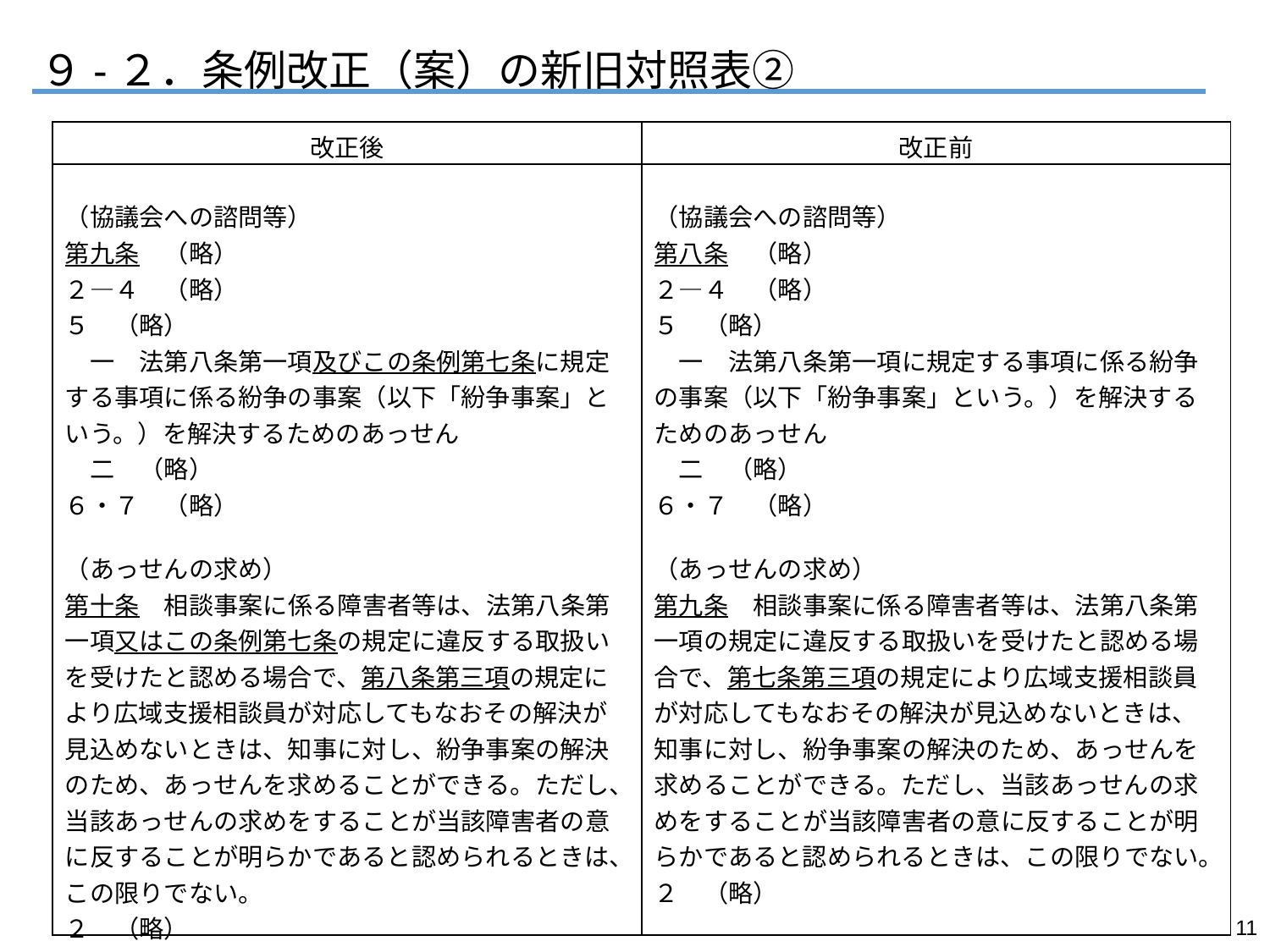

９-２．条例改正（案）の新旧対照表②
| 改正後 | 改正前 |
| --- | --- |
| （協議会への諮問等） 第九条　（略） ２―４　（略） ５　（略） 　一　法第八条第一項及びこの条例第七条に規定する事項に係る紛争の事案（以下「紛争事案」という。）を解決するためのあっせん 　二　（略） ６・７　（略） （あっせんの求め） 第十条　相談事案に係る障害者等は、法第八条第一項又はこの条例第七条の規定に違反する取扱いを受けたと認める場合で、第八条第三項の規定により広域支援相談員が対応してもなおその解決が見込めないときは、知事に対し、紛争事案の解決のため、あっせんを求めることができる。ただし、当該あっせんの求めをすることが当該障害者の意に反することが明らかであると認められるときは、この限りでない。 ２　（略） | （協議会への諮問等） 第八条　（略） ２―４　（略） ５　（略） 　一　法第八条第一項に規定する事項に係る紛争の事案（以下「紛争事案」という。）を解決するためのあっせん 　二　（略） ６・７　（略） （あっせんの求め） 第九条　相談事案に係る障害者等は、法第八条第一項の規定に違反する取扱いを受けたと認める場合で、第七条第三項の規定により広域支援相談員が対応してもなおその解決が見込めないときは、知事に対し、紛争事案の解決のため、あっせんを求めることができる。ただし、当該あっせんの求めをすることが当該障害者の意に反することが明らかであると認められるときは、この限りでない。 ２　（略） |
11